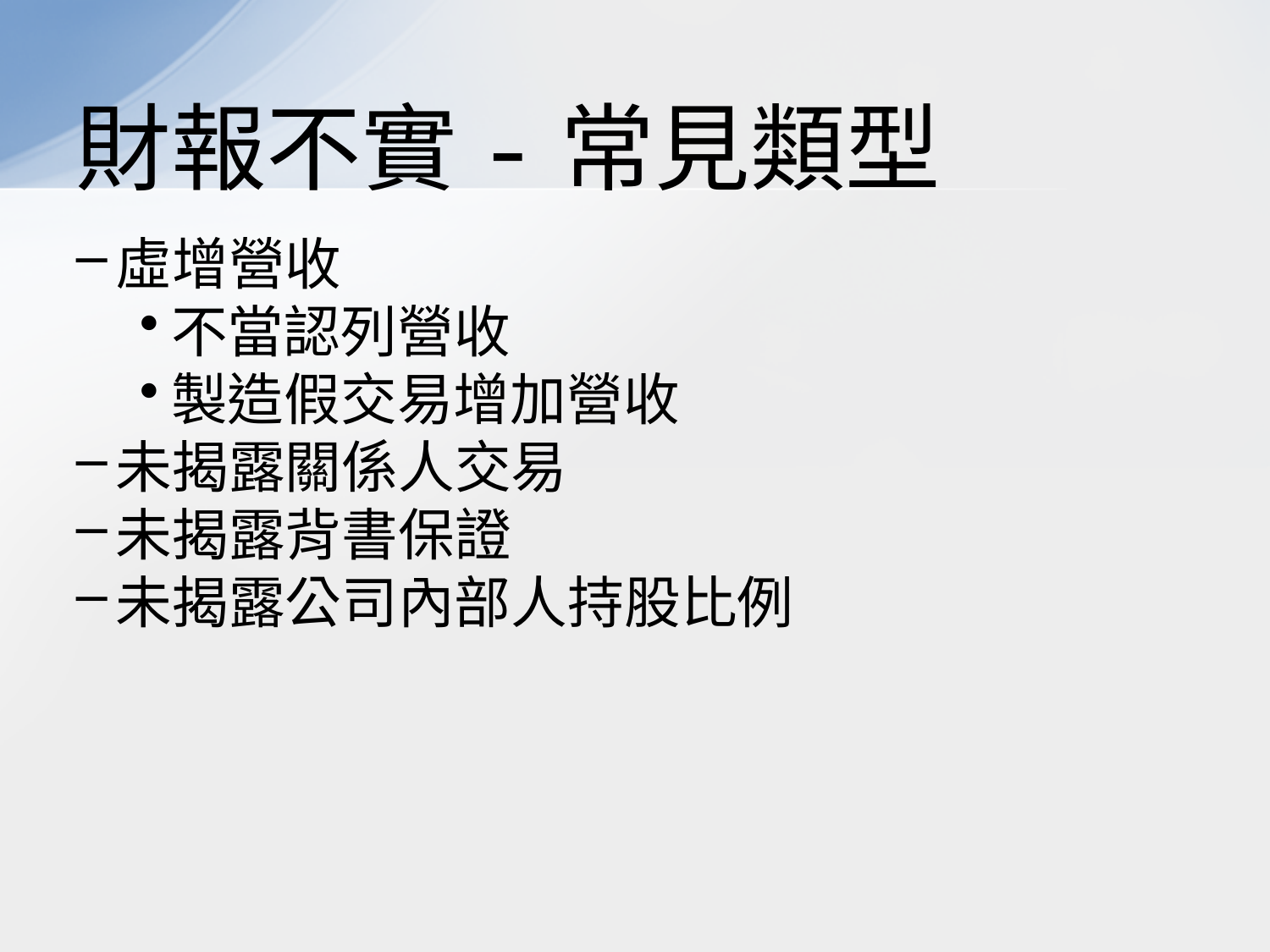

# 財報不實-常見類型
虛增營收
不當認列營收
製造假交易增加營收
未揭露關係人交易
未揭露背書保證
未揭露公司內部人持股比例